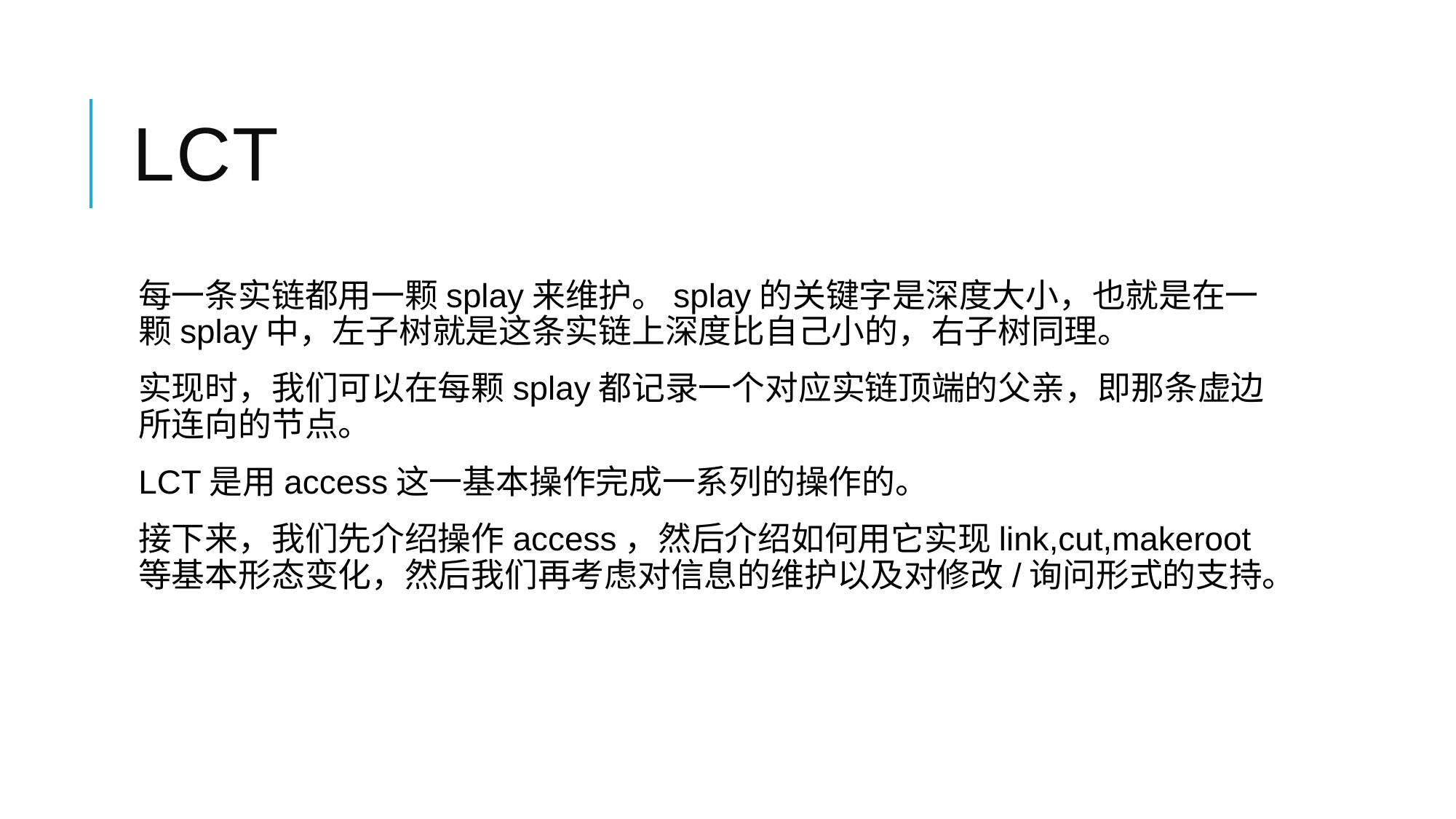

# LCT
每一条实链都用一颗splay来维护。splay的关键字是深度大小，也就是在一颗splay中，左子树就是这条实链上深度比自己小的，右子树同理。
实现时，我们可以在每颗splay都记录一个对应实链顶端的父亲，即那条虚边所连向的节点。
LCT是用access这一基本操作完成一系列的操作的。
接下来，我们先介绍操作access，然后介绍如何用它实现link,cut,makeroot等基本形态变化，然后我们再考虑对信息的维护以及对修改/询问形式的支持。